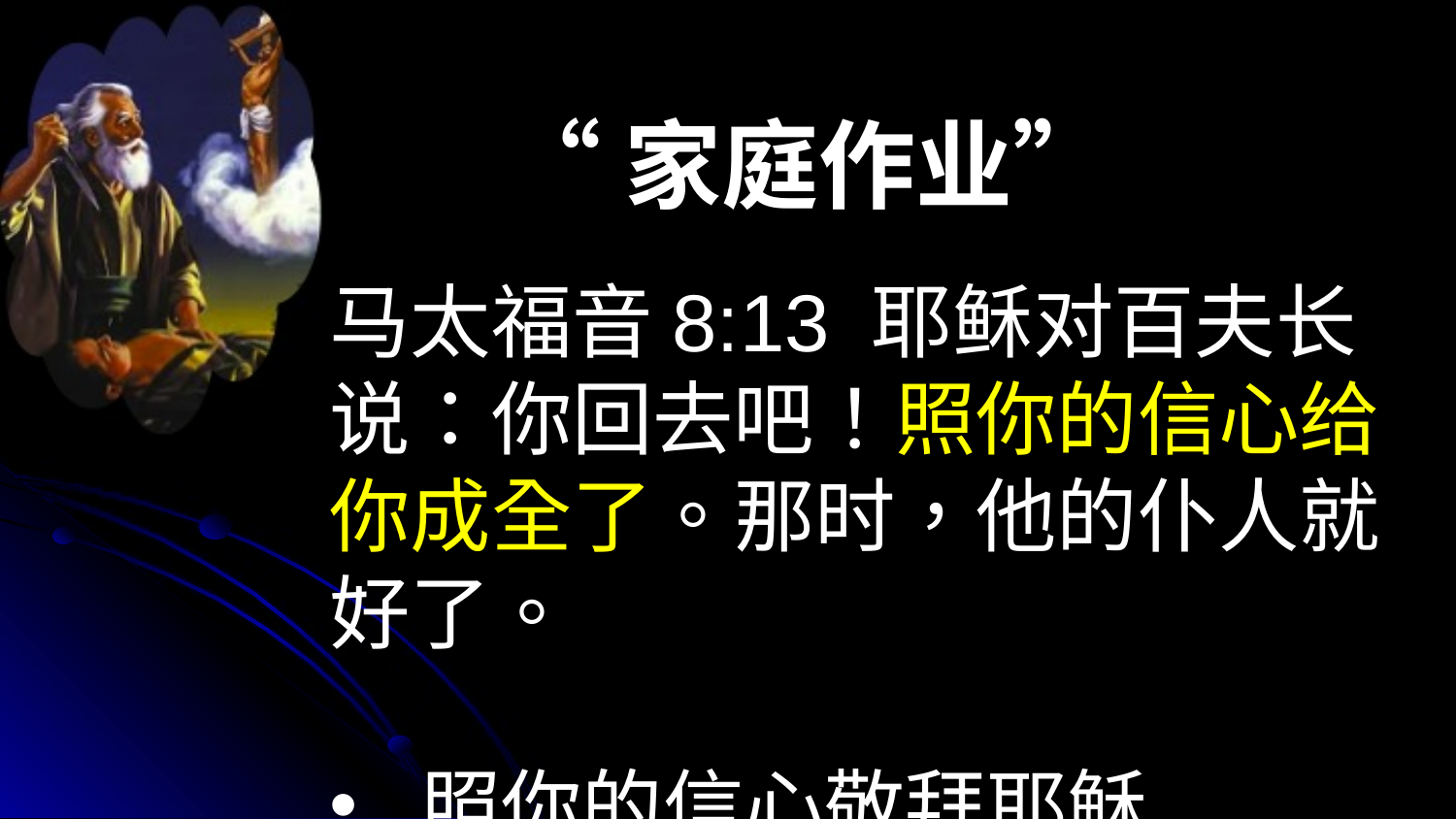

“家庭作业”
马太福音8:13 耶稣对百夫长说：你回去吧！照你的信心给你成全了。那时，他的仆人就好了。

照你的信心敬拜耶稣